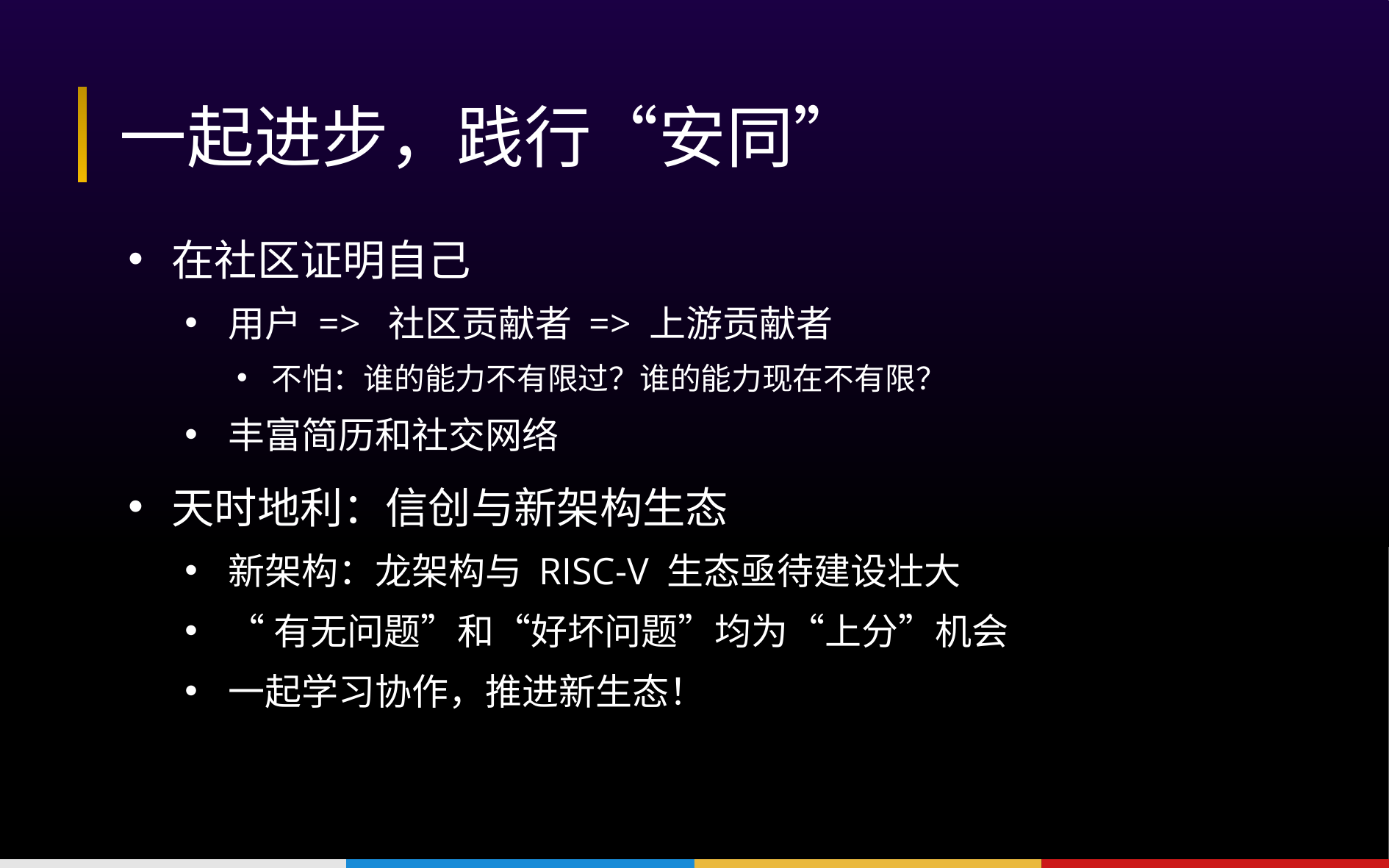

# 一起进步，践行“安同”
在社区证明自己
用户 =>  社区贡献者 => 上游贡献者
不怕：谁的能力不有限过？谁的能力现在不有限？
丰富简历和社交网络
天时地利：信创与新架构生态
新架构：龙架构与 RISC-V 生态亟待建设壮大
“有无问题”和“好坏问题”均为“上分”机会
一起学习协作，推进新生态！
24